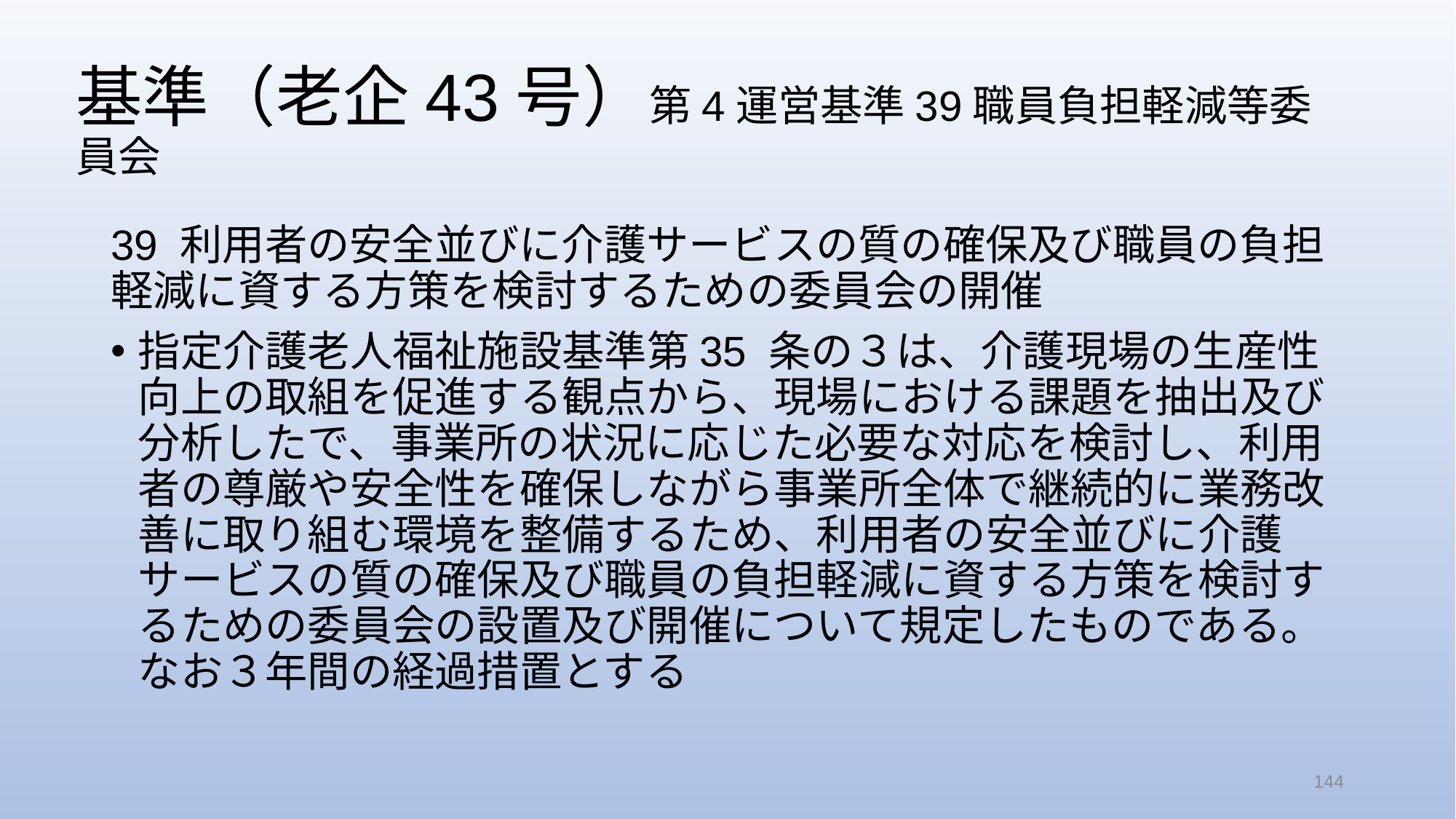

# 基準（老企43号）第4運営基準39職員負担軽減等委員会
39 利用者の安全並びに介護サービスの質の確保及び職員の負担軽減に資する方策を検討するための委員会の開催
指定介護老人福祉施設基準第35 条の３は、介護現場の生産性向上の取組を促進する観点から、現場における課題を抽出及び分析したで、事業所の状況に応じた必要な対応を検討し、利用者の尊厳や安全性を確保しながら事業所全体で継続的に業務改善に取り組む環境を整備するため、利用者の安全並びに介護サービスの質の確保及び職員の負担軽減に資する方策を検討するための委員会の設置及び開催について規定したものである。なお３年間の経過措置とする
144